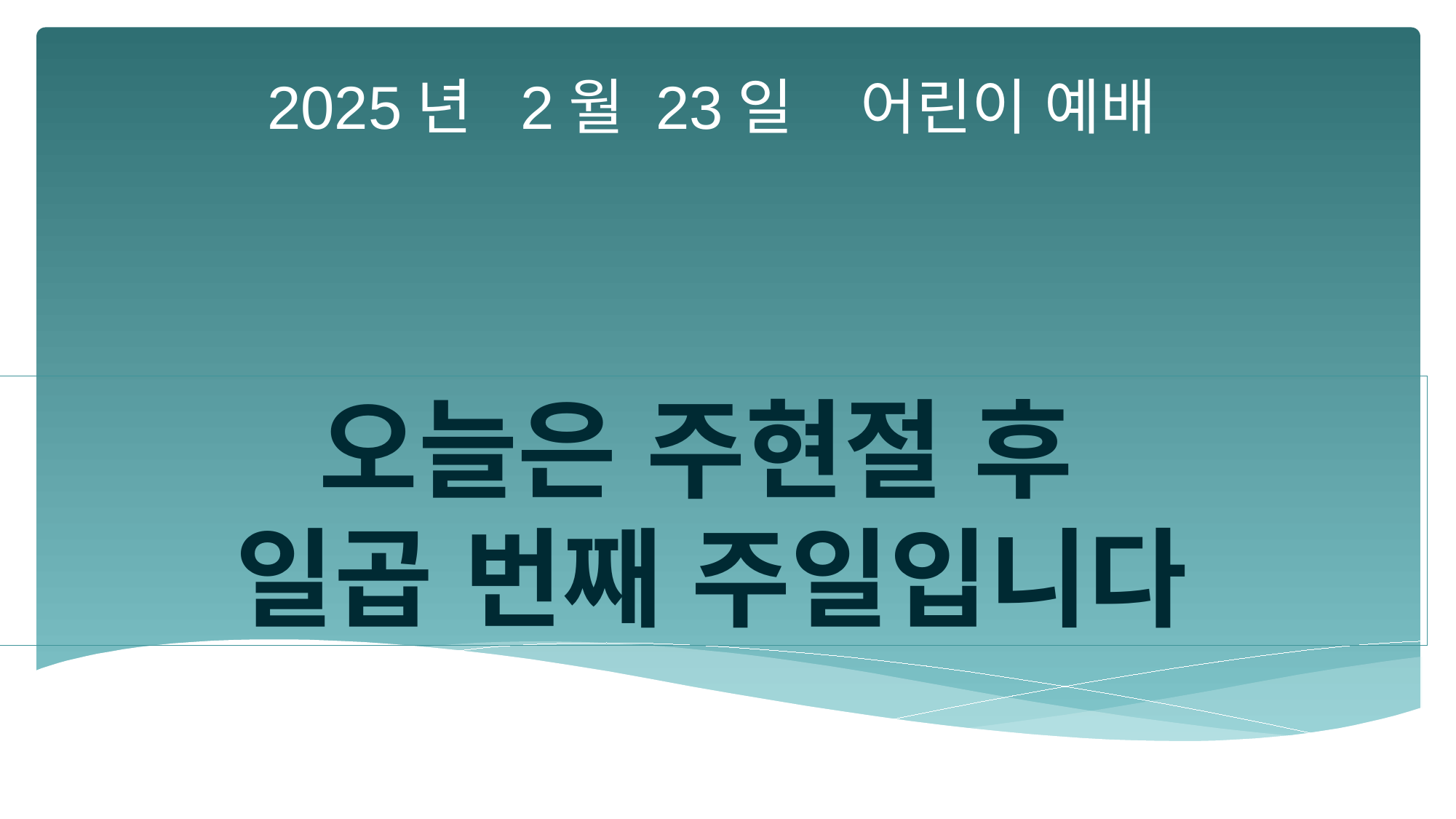

2025년  2월 23일    어린이 예배
오늘은 주현절 후
일곱 번째 주일입니다